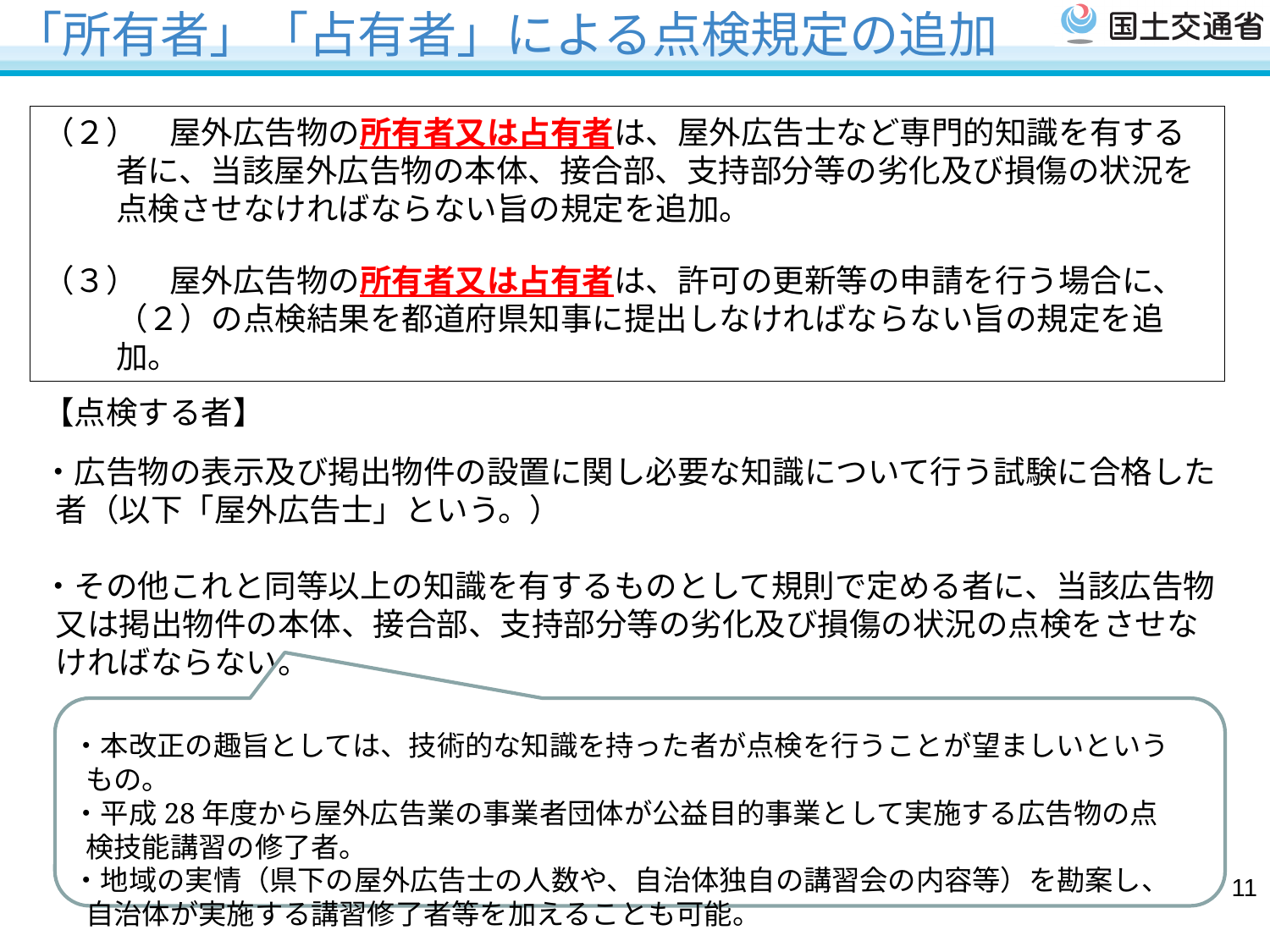

# 「所有者」「占有者」による点検規定の追加
（２）　屋外広告物の所有者又は占有者は、屋外広告士など専門的知識を有する者に、当該屋外広告物の本体、接合部、支持部分等の劣化及び損傷の状況を点検させなければならない旨の規定を追加。

（３）　屋外広告物の所有者又は占有者は、許可の更新等の申請を行う場合に、（２）の点検結果を都道府県知事に提出しなければならない旨の規定を追加。
【点検する者】
・広告物の表示及び掲出物件の設置に関し必要な知識について行う試験に合格した者（以下「屋外広告士」という。）

・その他これと同等以上の知識を有するものとして規則で定める者に、当該広告物又は掲出物件の本体、接合部、支持部分等の劣化及び損傷の状況の点検をさせなければならない。
　管理義務、除却義務、違反に対する措置の相手方は、所有者又は占有者も含まれると改正がされましたが、法７条第１項の違反に対する措置では、表示し設置し又は管理する者に対して命令ができるとあります。所有者又は占有者は命令の相手方に含まれていません。この扱いの違いをご教示下さい。

・本改正の趣旨としては、技術的な知識を持った者が点検を行うことが望ましいというもの。
・平成28年度から屋外広告業の事業者団体が公益目的事業として実施する広告物の点検技能講習の修了者。
・地域の実情（県下の屋外広告士の人数や、自治体独自の講習会の内容等）を勘案し、自治体が実施する講習修了者等を加えることも可能。

11